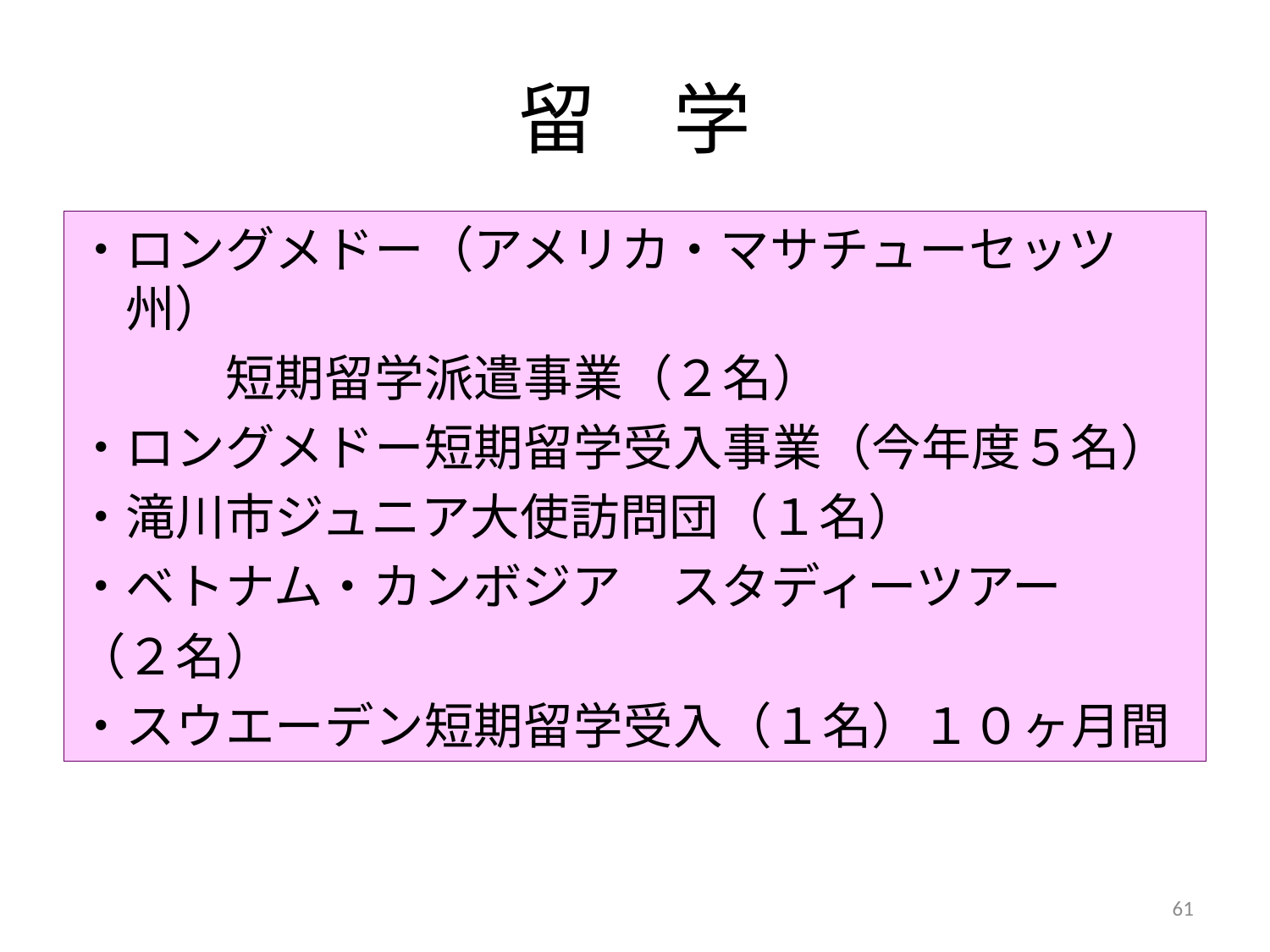

# 留　学
・ロングメドー（アメリカ・マサチューセッツ州）
　　　短期留学派遣事業（２名）
・ロングメドー短期留学受入事業（今年度５名）
・滝川市ジュニア大使訪問団（１名）
・ベトナム・カンボジア　スタディーツアー
（２名）
・スウエーデン短期留学受入（１名）１０ヶ月間

61